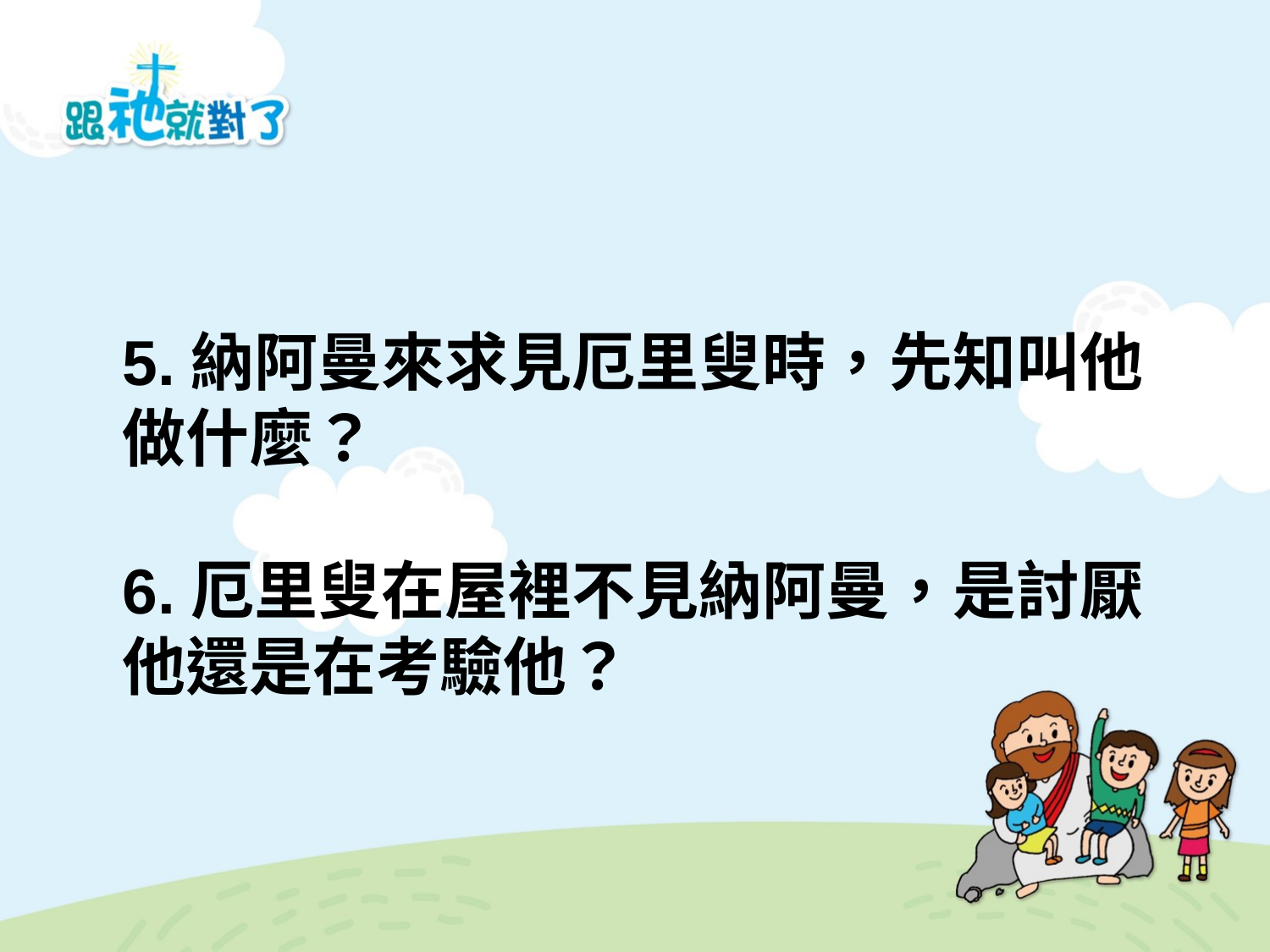

5.納阿曼來求見厄里叟時，先知叫他做什麼？

6.厄里叟在屋裡不見納阿曼，是討厭他還是在考驗他？